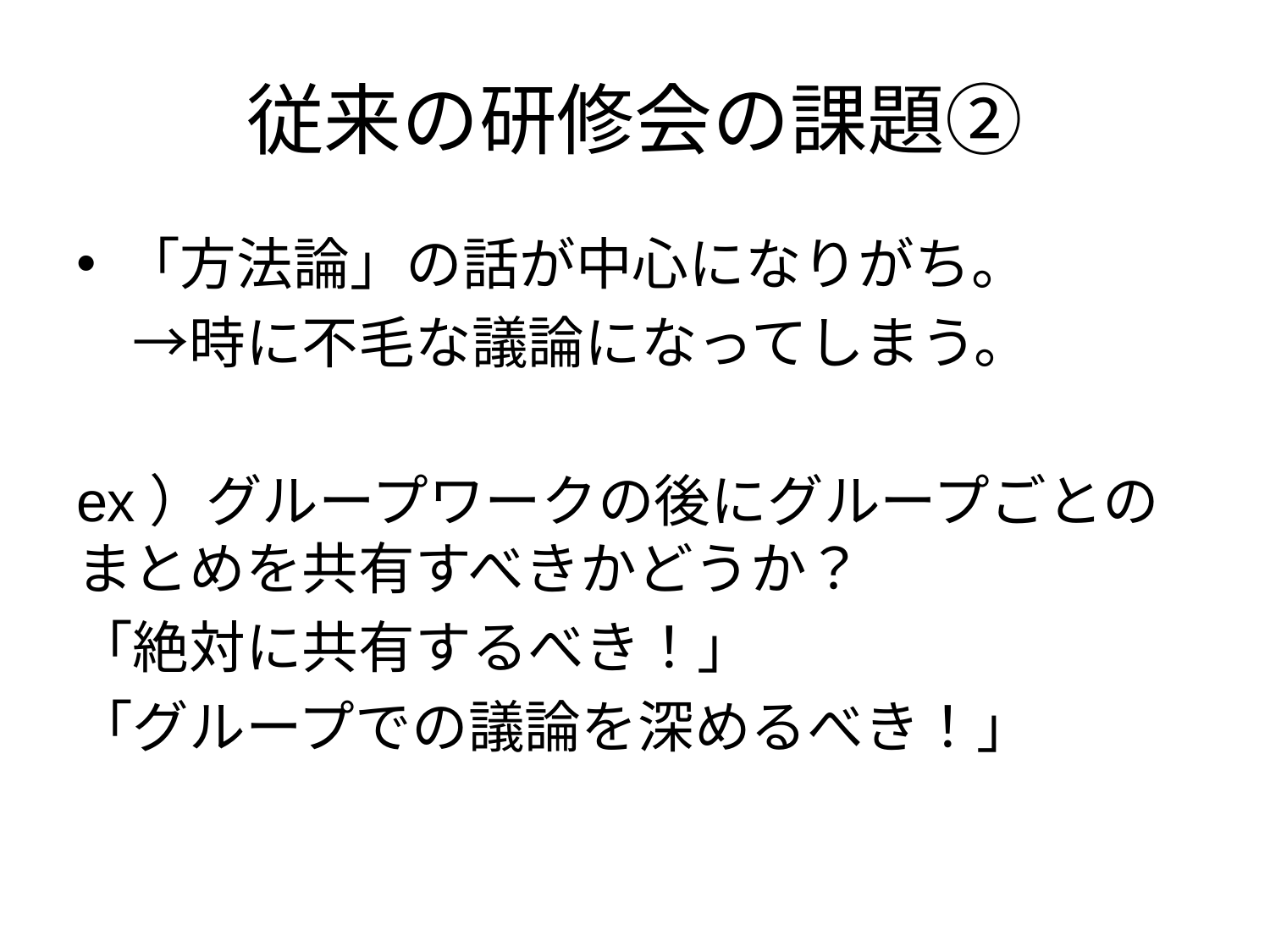

# 従来の研修会の課題②
「方法論」の話が中心になりがち。
　→時に不毛な議論になってしまう。

ex）グループワークの後にグループごとのまとめを共有すべきかどうか？
「絶対に共有するべき！」
「グループでの議論を深めるべき！」